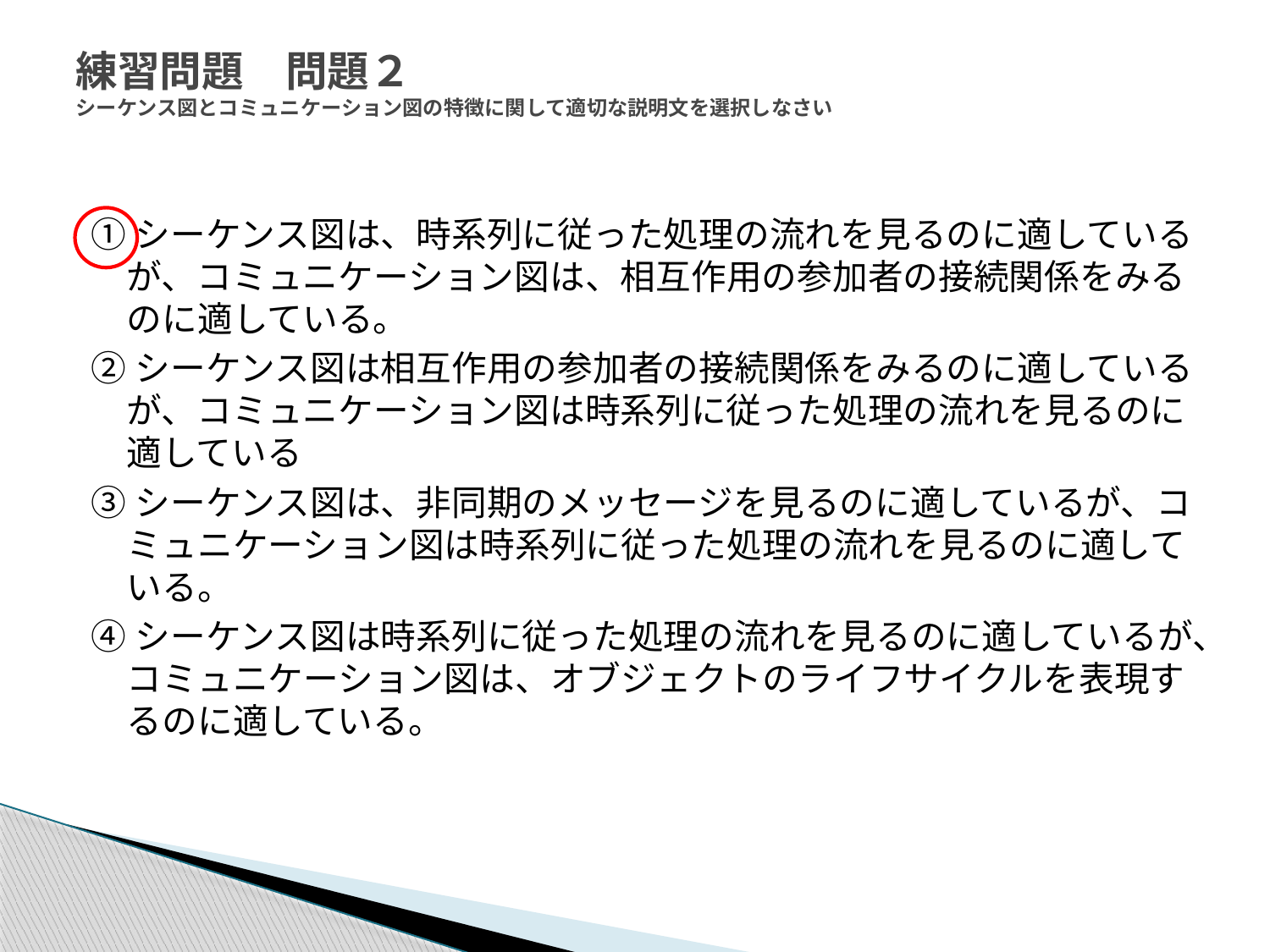

# 練習問題　問題２ シーケンス図とコミュニケーション図の特徴に関して適切な説明文を選択しなさい
①シーケンス図は、時系列に従った処理の流れを見るのに適しているが、コミュニケーション図は、相互作用の参加者の接続関係をみるのに適している。
②シーケンス図は相互作用の参加者の接続関係をみるのに適しているが、コミュニケーション図は時系列に従った処理の流れを見るのに適している
③シーケンス図は、非同期のメッセージを見るのに適しているが、コミュニケーション図は時系列に従った処理の流れを見るのに適している。
④シーケンス図は時系列に従った処理の流れを見るのに適しているが、コミュニケーション図は、オブジェクトのライフサイクルを表現するのに適している。